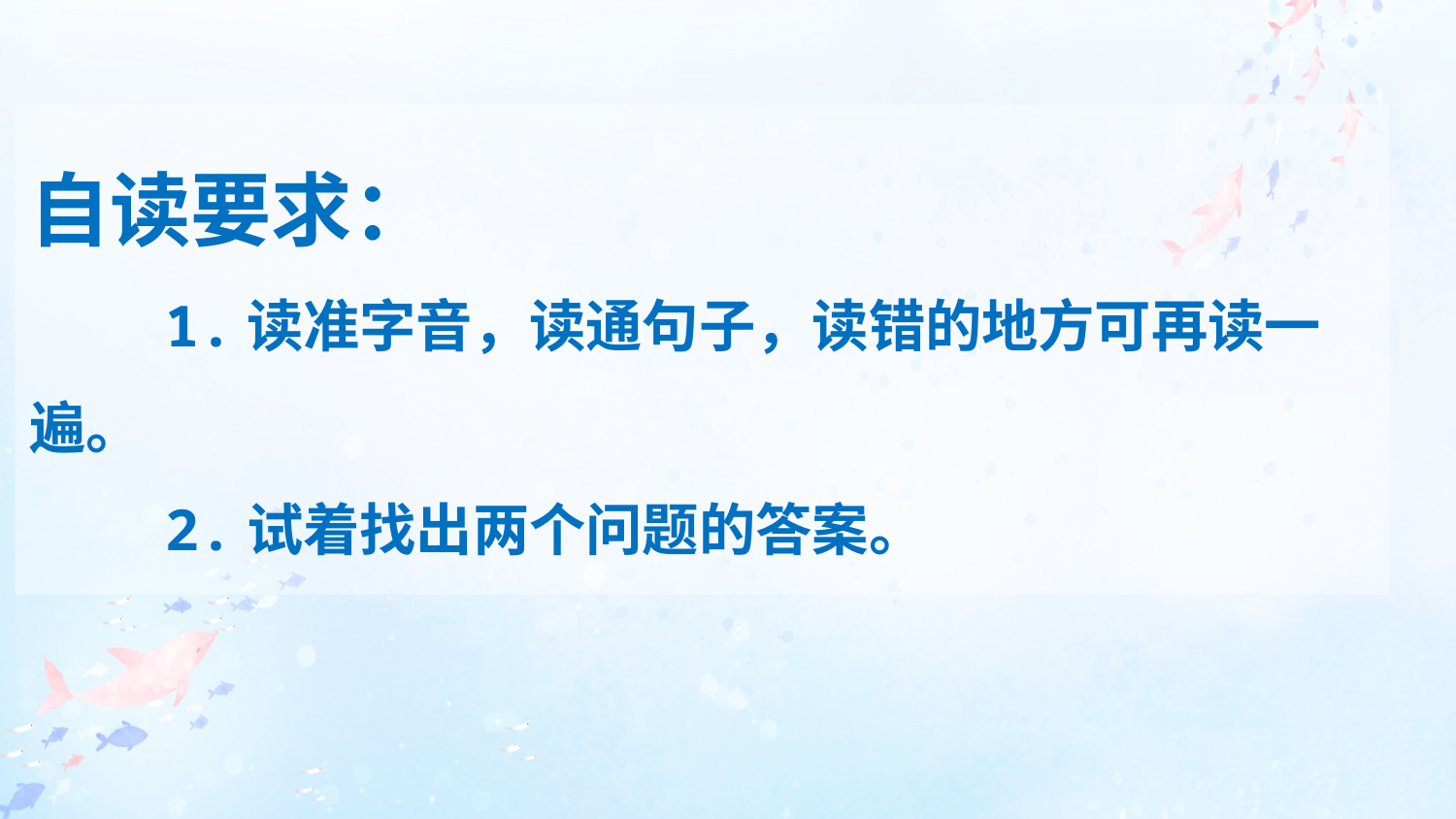

自读要求：
    1.读准字音，读通句子，读错的地方可再读一遍。
    2.试着找出两个问题的答案。